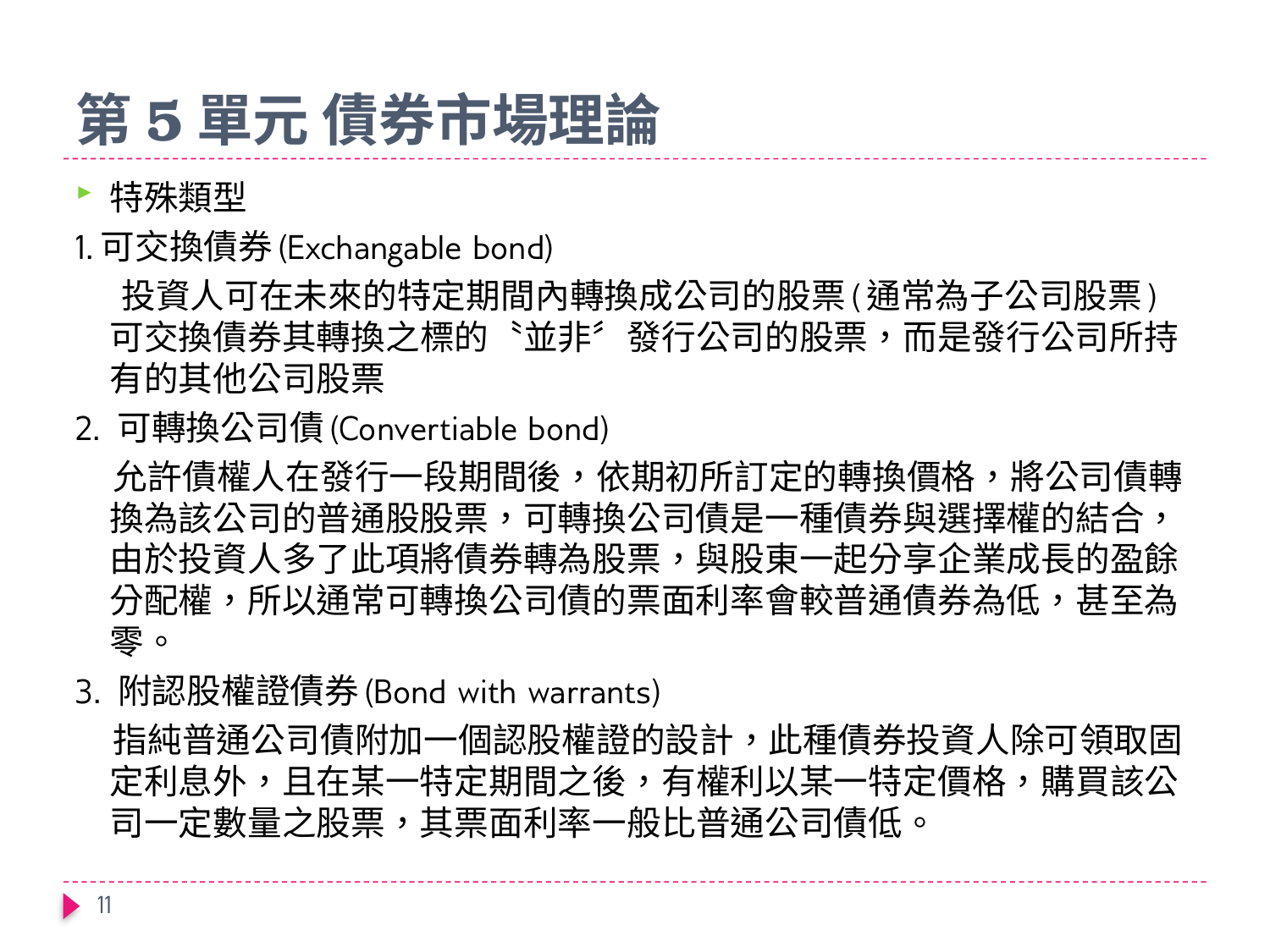

# 第5單元 債券市場理論
特殊類型
1.可交換債券(Exchangable bond)
     投資人可在未來的特定期間內轉換成公司的股票(通常為子公司股票)可交換債券其轉換之標的〝並非〞發行公司的股票，而是發行公司所持有的其他公司股票
2. 可轉換公司債(Convertiable bond)
    允許債權人在發行一段期間後，依期初所訂定的轉換價格，將公司債轉換為該公司的普通股股票，可轉換公司債是一種債券與選擇權的結合，由於投資人多了此項將債券轉為股票，與股東一起分享企業成長的盈餘分配權，所以通常可轉換公司債的票面利率會較普通債券為低，甚至為零。
3. 附認股權證債券(Bond with warrants)
    指純普通公司債附加一個認股權證的設計，此種債券投資人除可領取固定利息外，且在某一特定期間之後，有權利以某一特定價格，購買該公司一定數量之股票，其票面利率一般比普通公司債低。

11